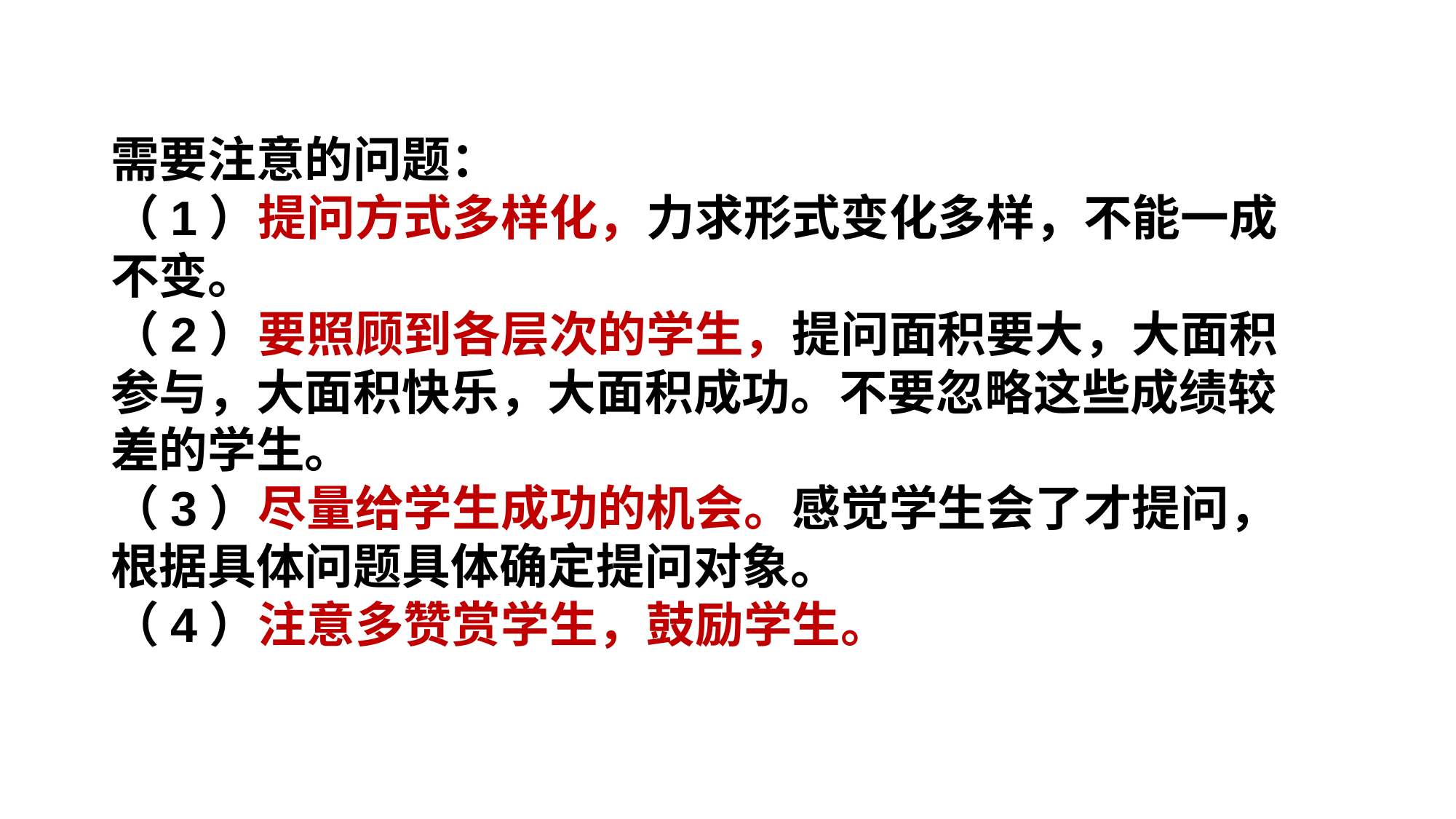

需要注意的问题：
（1）提问方式多样化，力求形式变化多样，不能一成不变。
（2）要照顾到各层次的学生，提问面积要大，大面积参与，大面积快乐，大面积成功。不要忽略这些成绩较差的学生。
（3）尽量给学生成功的机会。感觉学生会了才提问，根据具体问题具体确定提问对象。
（4）注意多赞赏学生，鼓励学生。